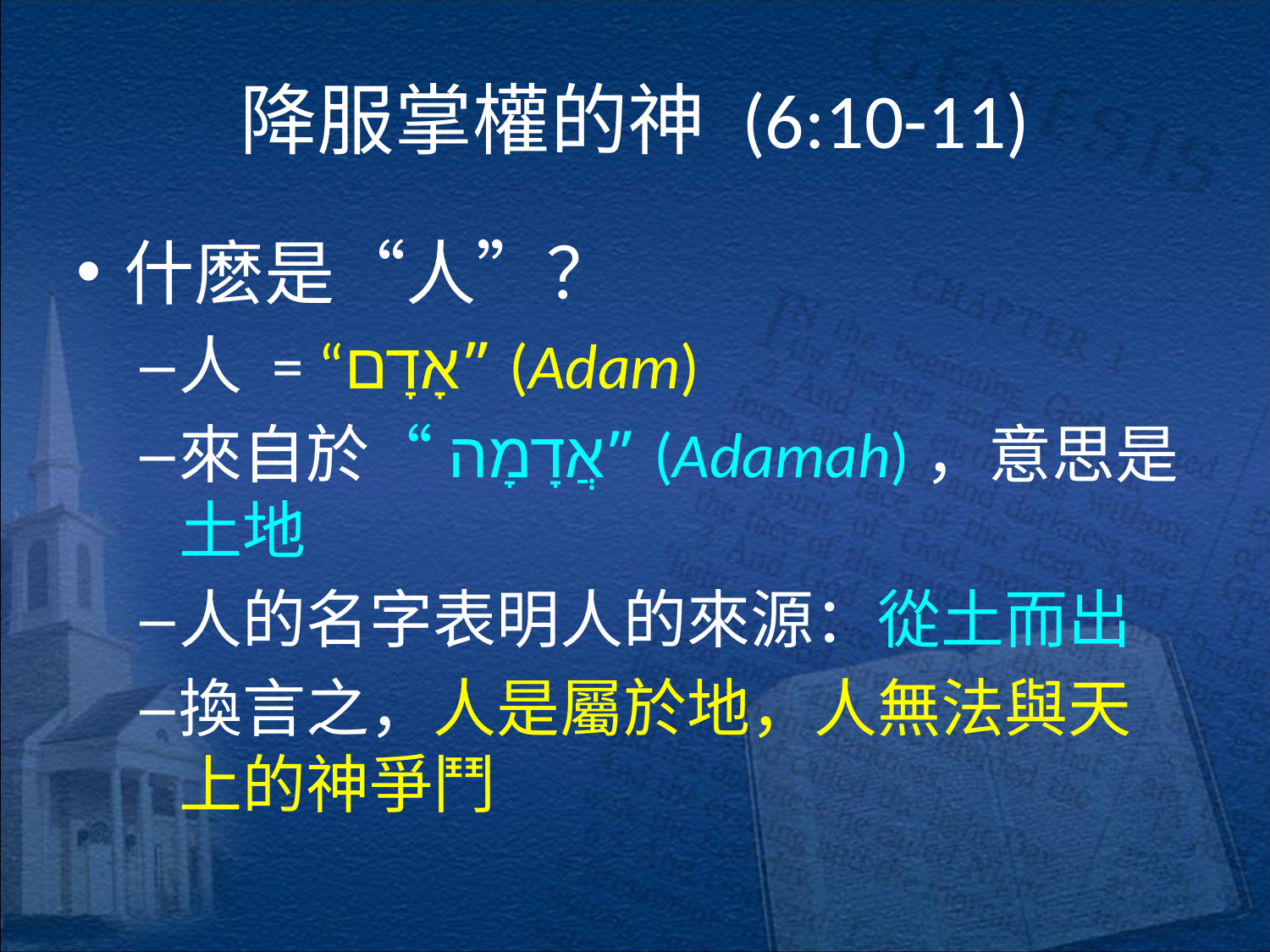

# 降服掌權的神 (6:10-11)
什麽是“人”？
人 = “אָדָם” (Adam)
來自於“אֲדָמָה” (Adamah)，意思是土地
人的名字表明人的來源：從土而出
換言之，人是屬於地，人無法與天上的神爭鬥